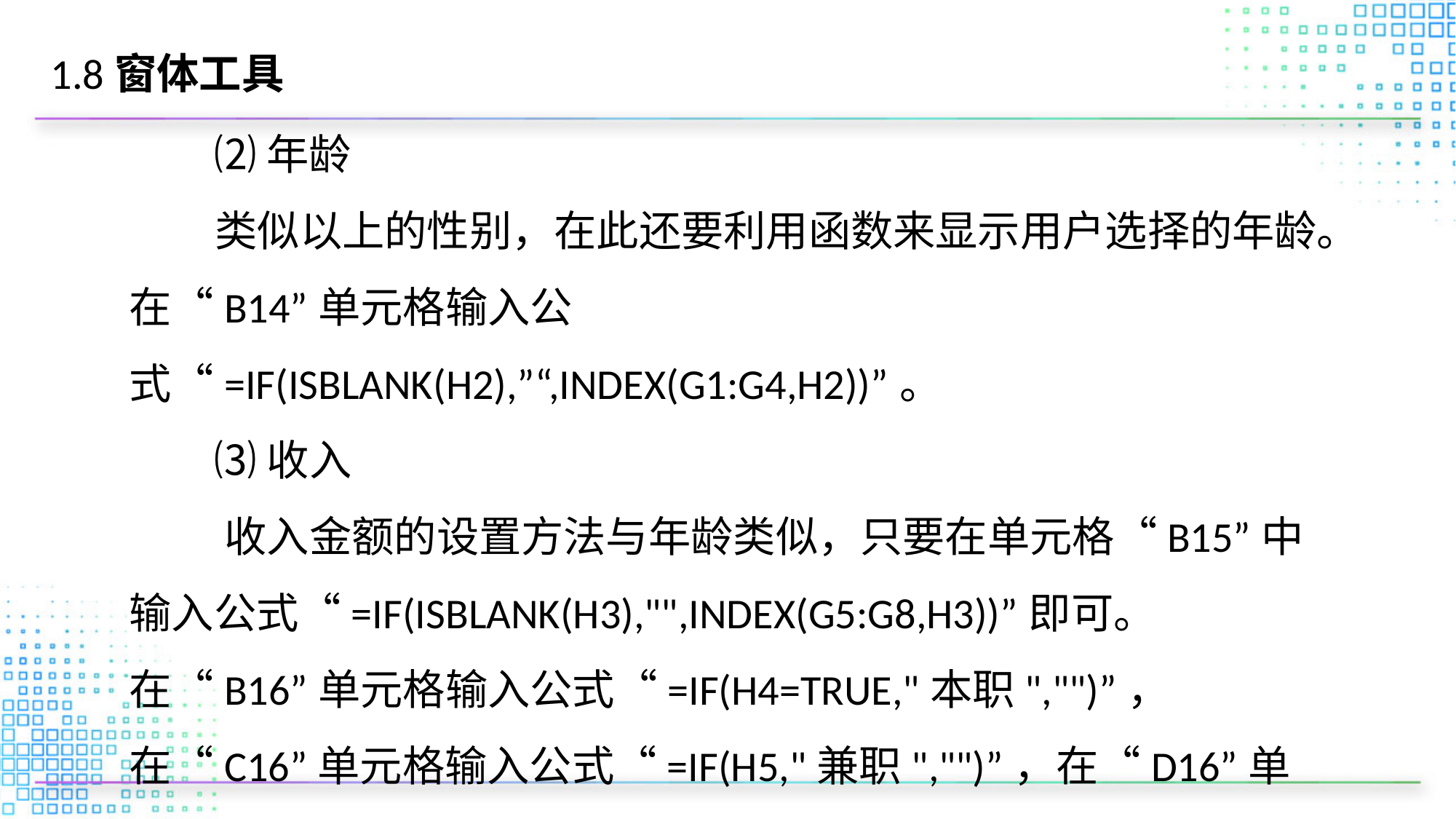

# 1.8窗体工具
         ⑵年龄
        类似以上的性别，在此还要利用函数来显示用户选择的年龄。在“B14”单元格输入公式“=IF(ISBLANK(H2),”“,INDEX(G1:G4,H2))”。
         ⑶收入
         收入金额的设置方法与年龄类似，只要在单元格“B15”中输入公式“=IF(ISBLANK(H3),"",INDEX(G5:G8,H3))”即可。在“B16”单元格输入公式“=IF(H4=TRUE,"本职","")”，在“C16”单元格输入公式“=IF(H5,"兼职","")”，在“D16”单元格输入公式“=IF(H6,"其它","")”。